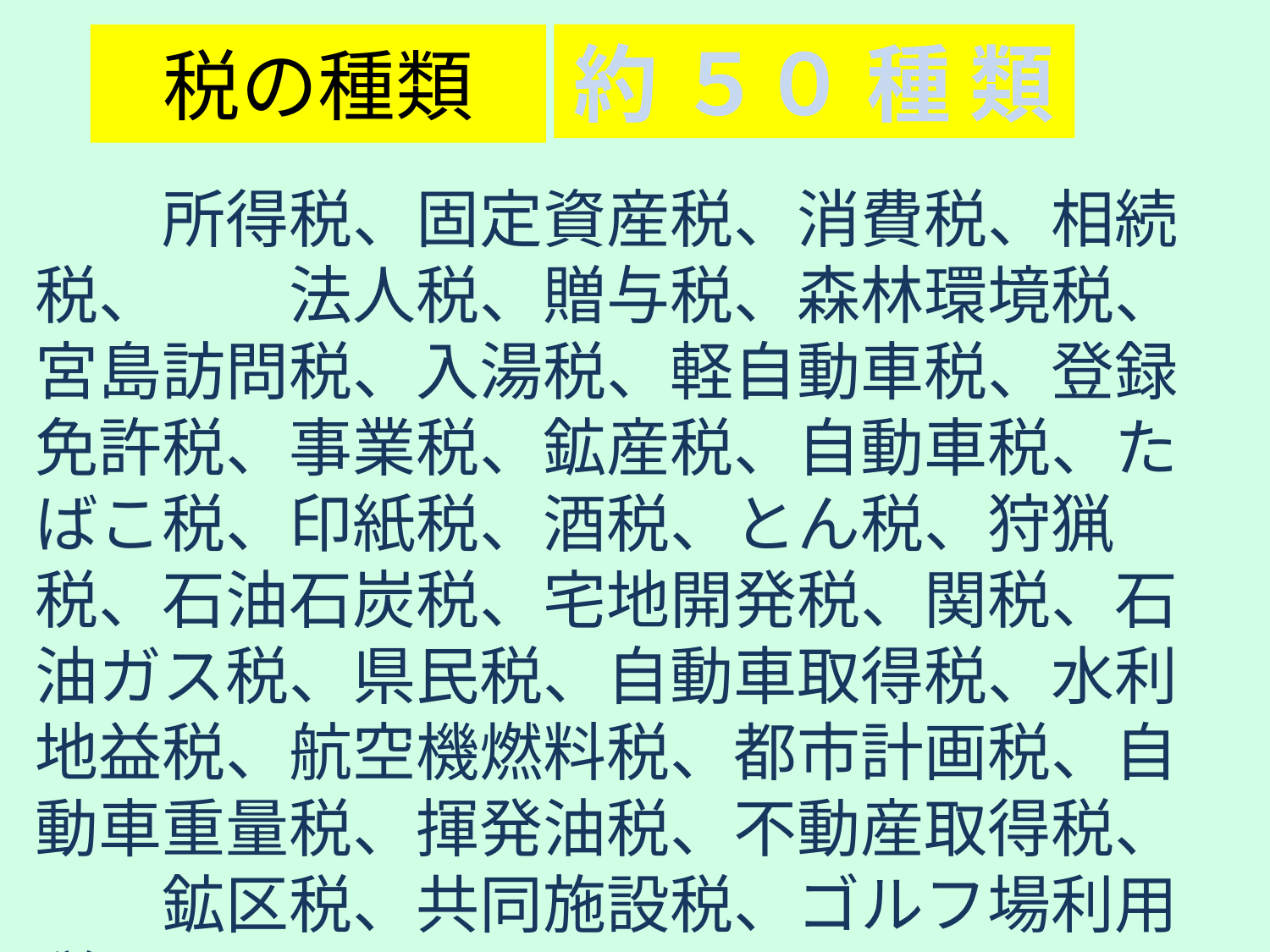

約 ５０ 種 類
# 税の種類
　　所得税、固定資産税、消費税、相続税、　　法人税、贈与税、森林環境税、宮島訪問税、入湯税、軽自動車税、登録免許税、事業税、鉱産税、自動車税、たばこ税、印紙税、酒税、とん税、狩猟税、石油石炭税、宅地開発税、関税、石油ガス税、県民税、自動車取得税、水利地益税、航空機燃料税、都市計画税、自動車重量税、揮発油税、不動産取得税、　　鉱区税、共同施設税、ゴルフ場利用税、など